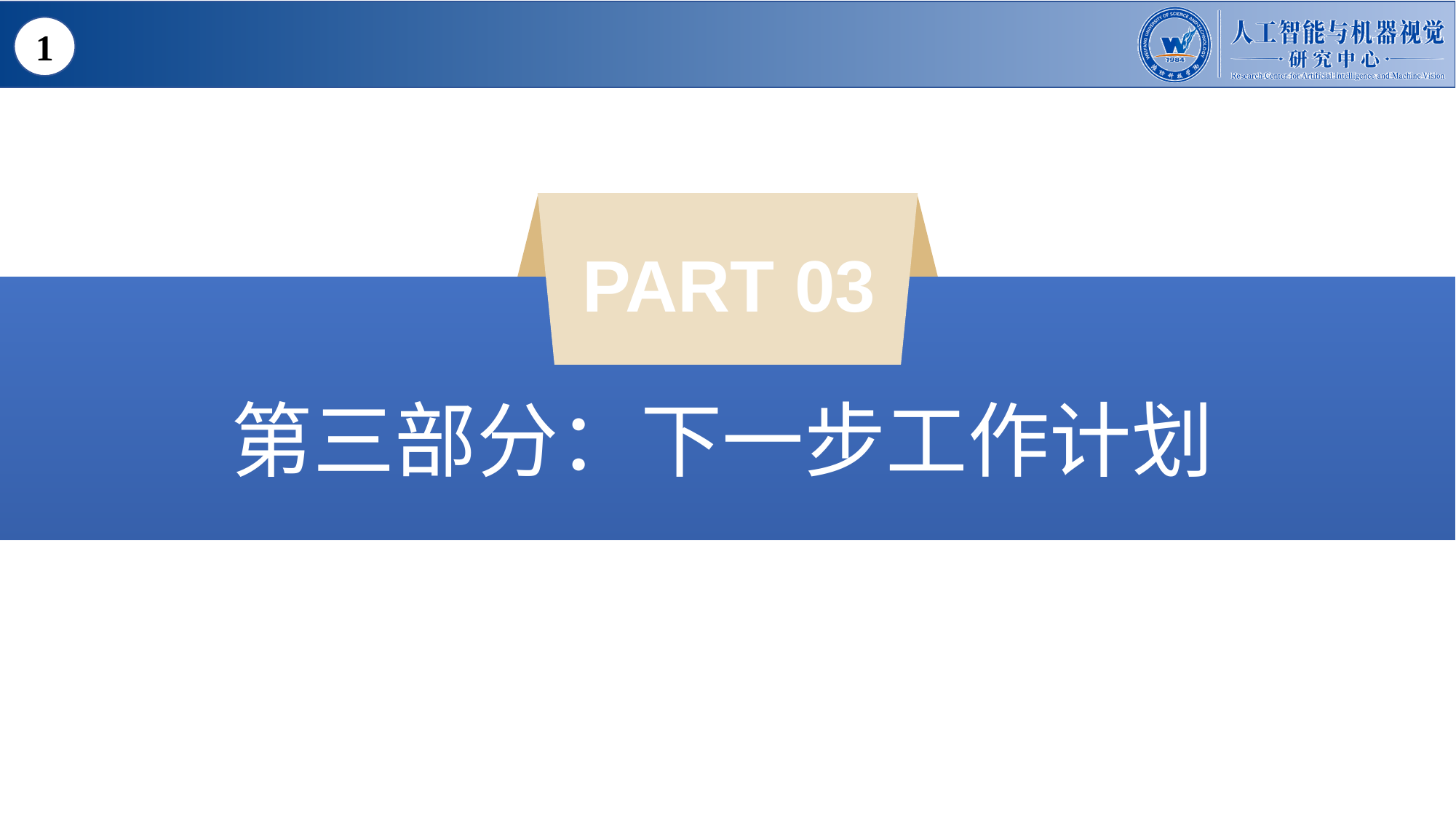

1

PART 03

第三部分：下一步工作计划
21
Your Title